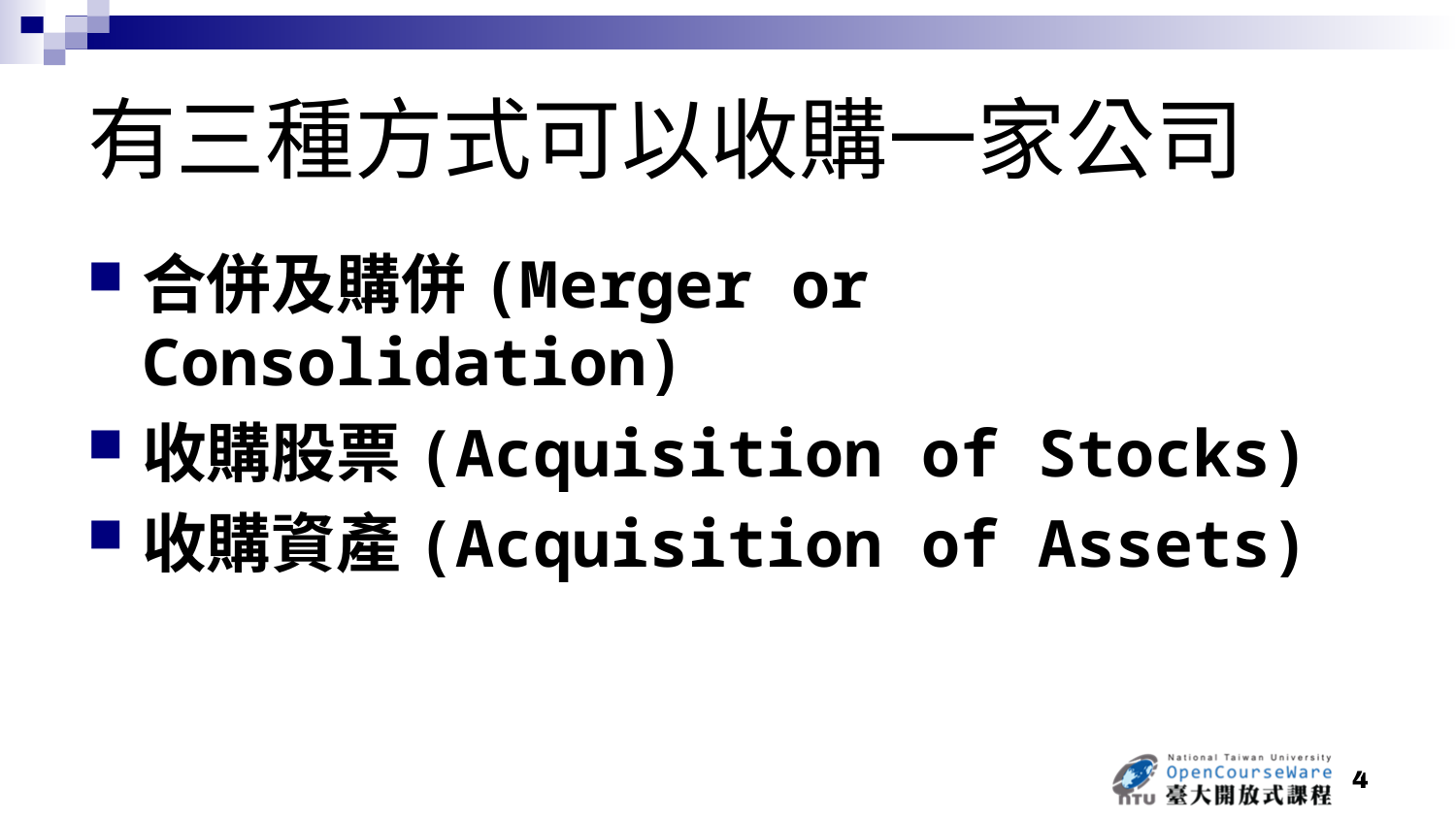

# 有三種方式可以收購一家公司
合併及購併(Merger or Consolidation)
收購股票(Acquisition of Stocks)
收購資產(Acquisition of Assets)
4